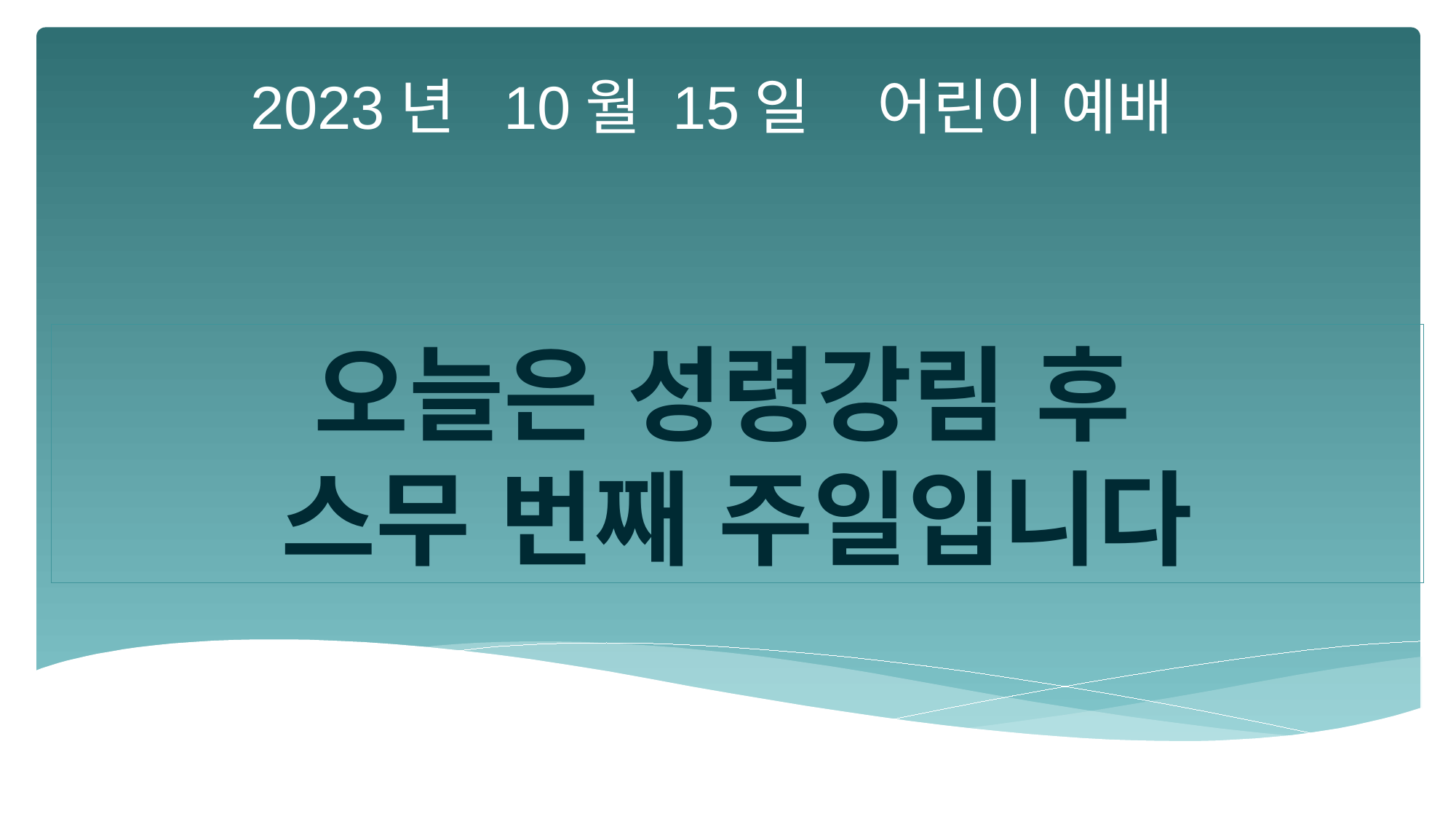

2023년  10월 15일    어린이 예배
오늘은 성령강림 후
스무 번째 주일입니다